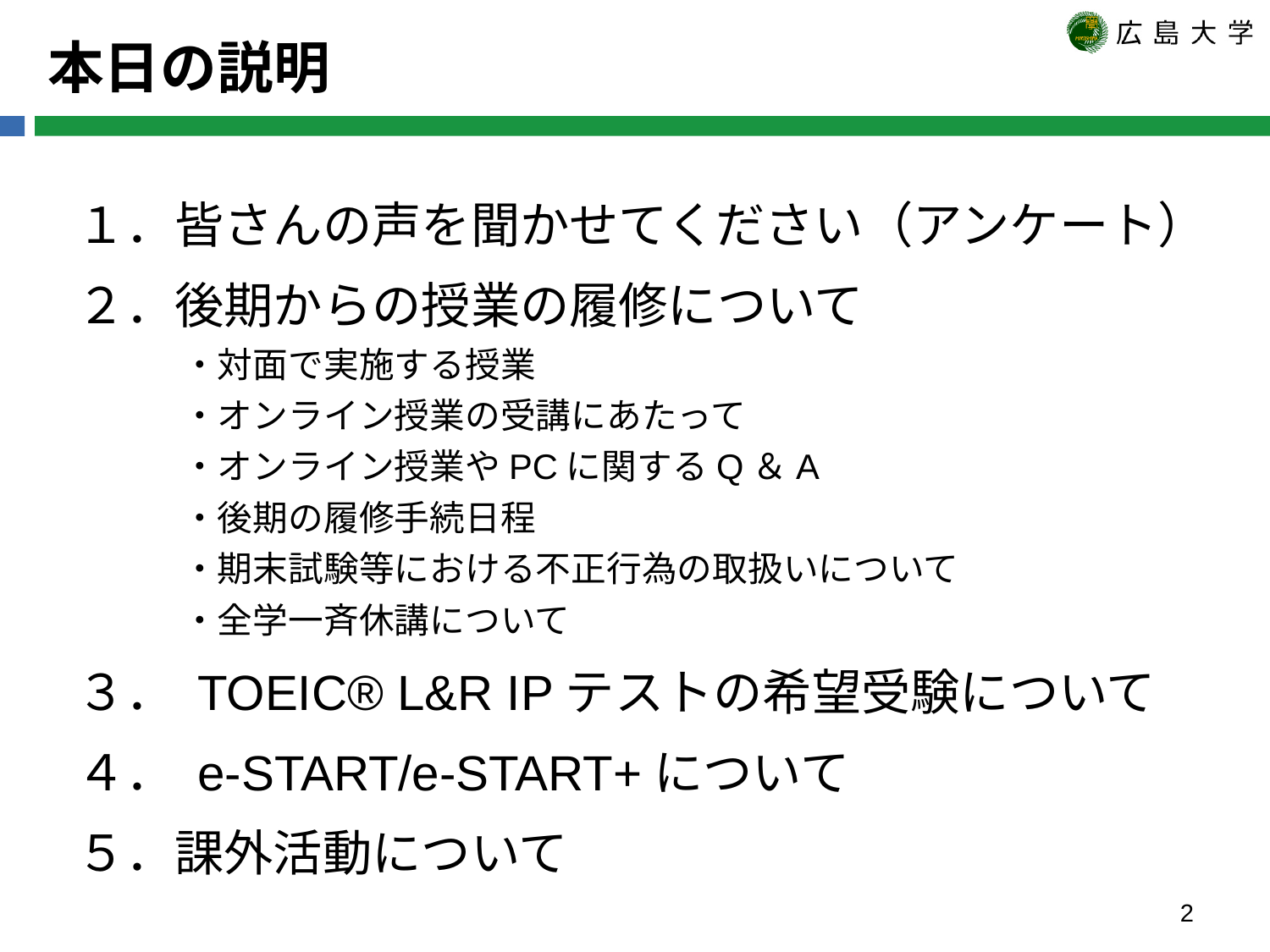

# 本日の説明
１．皆さんの声を聞かせてください（アンケート）
２．後期からの授業の履修について
　　　・対面で実施する授業
　　　・オンライン授業の受講にあたって
　　　・オンライン授業やPCに関するQ＆A
　　　・後期の履修手続日程
　　　・期末試験等における不正行為の取扱いについて
　　　・全学一斉休講について
３． TOEIC® L&R IPテストの希望受験について
４． e-START/e-START+について
５．課外活動について

2